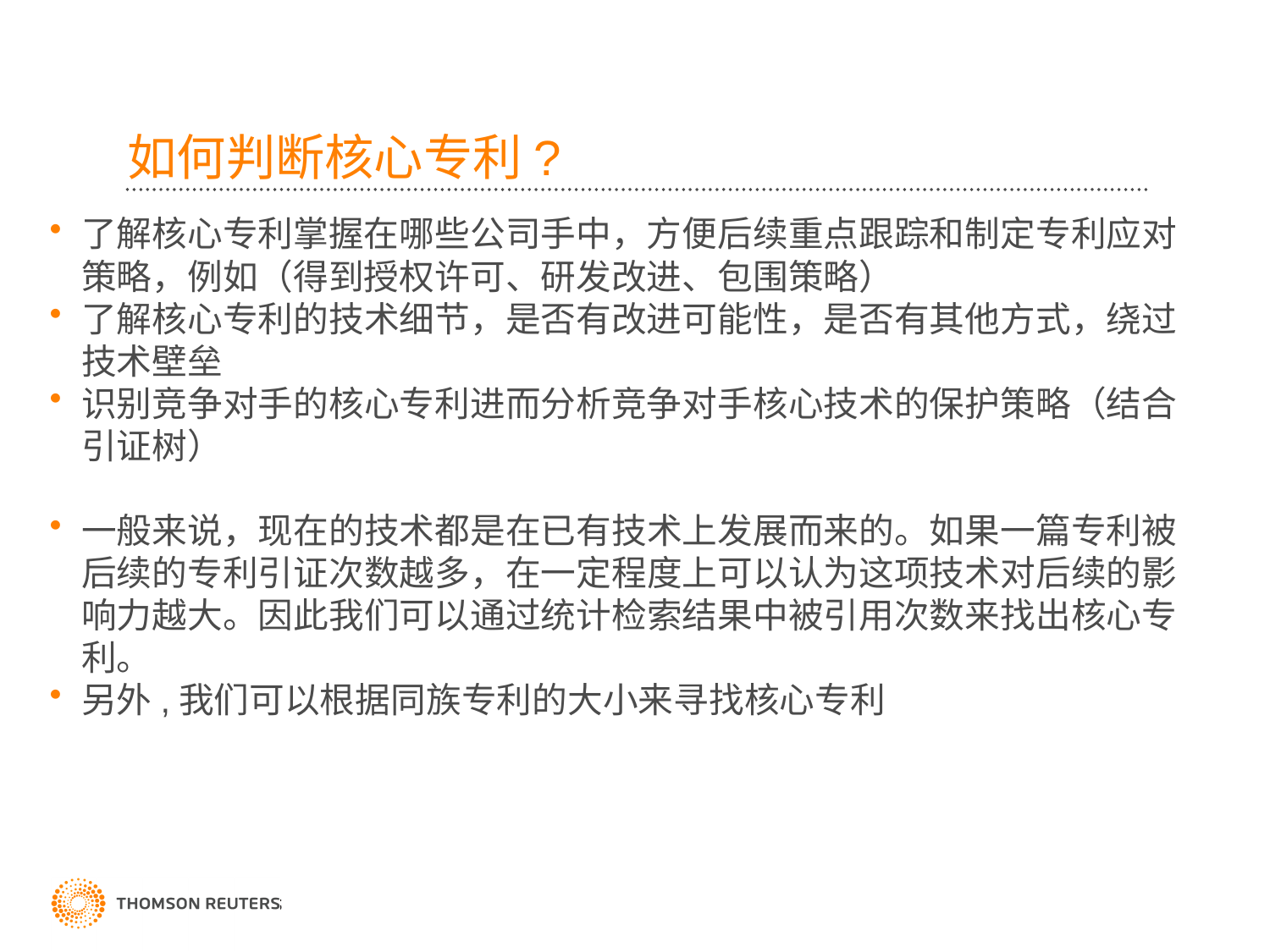

# 如何判断核心专利?
了解核心专利掌握在哪些公司手中，方便后续重点跟踪和制定专利应对策略，例如（得到授权许可、研发改进、包围策略）
了解核心专利的技术细节，是否有改进可能性，是否有其他方式，绕过技术壁垒
识别竞争对手的核心专利进而分析竞争对手核心技术的保护策略（结合引证树）

一般来说，现在的技术都是在已有技术上发展而来的。如果一篇专利被后续的专利引证次数越多，在一定程度上可以认为这项技术对后续的影响力越大。因此我们可以通过统计检索结果中被引用次数来找出核心专利。
另外,我们可以根据同族专利的大小来寻找核心专利